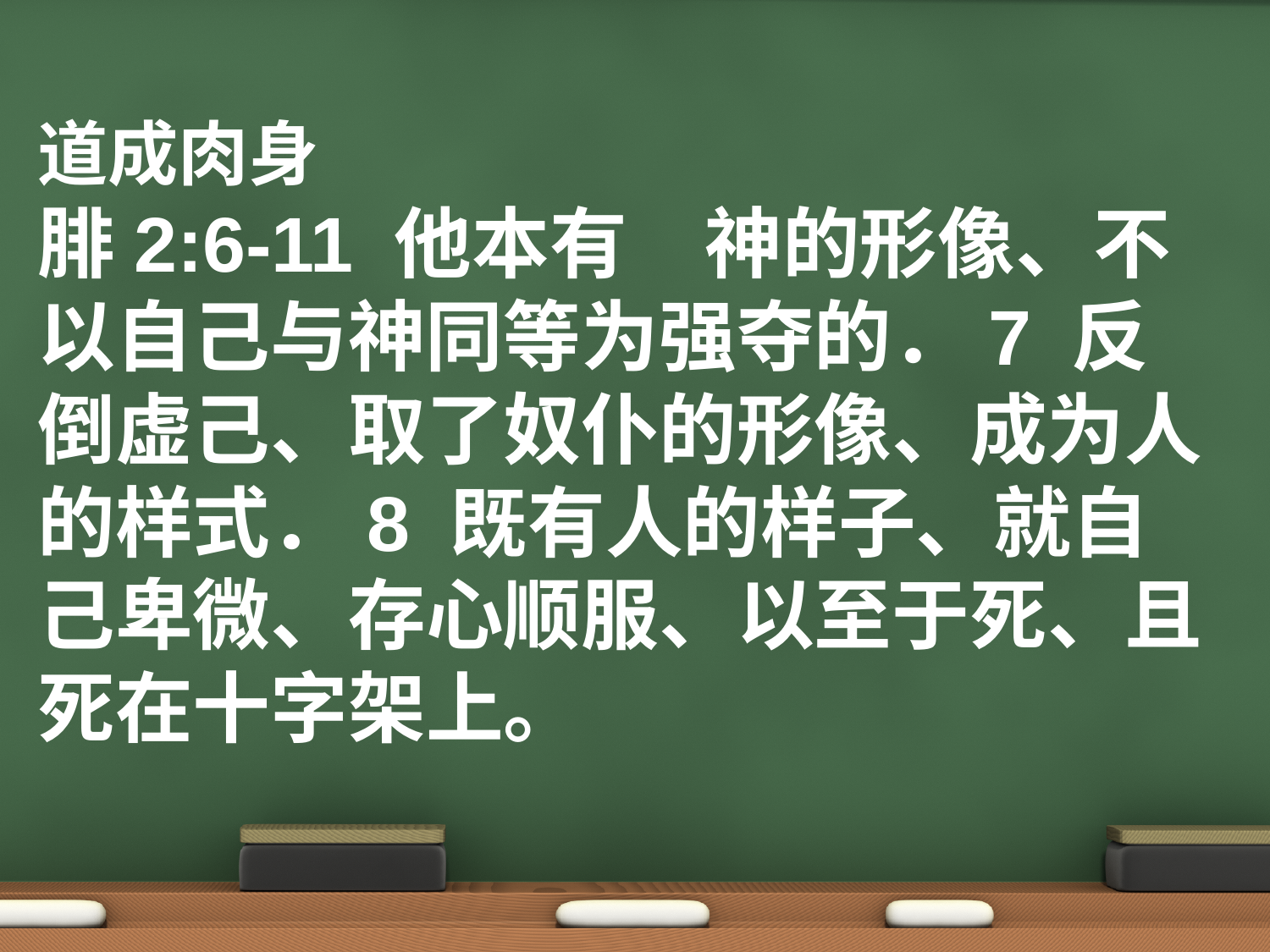

道成肉身
腓2:6-11 他本有　神的形像、不以自己与神同等为强夺的．7 反倒虚己、取了奴仆的形像、成为人的样式．8 既有人的样子、就自己卑微、存心顺服、以至于死、且死在十字架上。